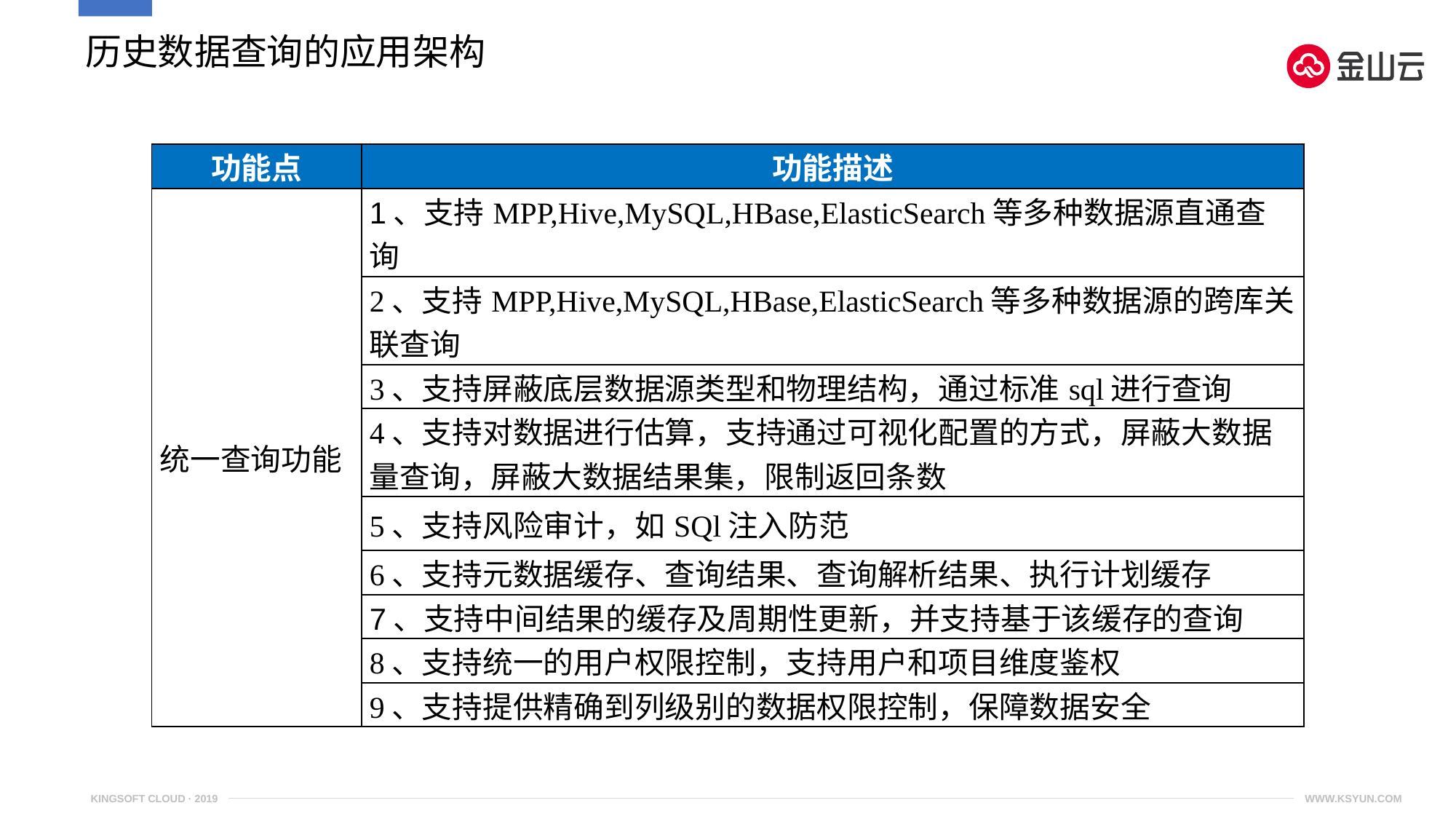

# 历史数据查询的应用架构
| 功能点 | 功能描述 |
| --- | --- |
| 统一查询功能 | 1、支持MPP,Hive,MySQL,HBase,ElasticSearch等多种数据源直通查询 |
|  | 2、支持MPP,Hive,MySQL,HBase,ElasticSearch等多种数据源的跨库关联查询 |
|  | 3、支持屏蔽底层数据源类型和物理结构，通过标准sql进行查询 |
|  | 4、支持对数据进行估算，支持通过可视化配置的方式，屏蔽大数据量查询，屏蔽大数据结果集，限制返回条数 |
|  | 5、支持风险审计，如SQl注入防范 |
|  | 6、支持元数据缓存、查询结果、查询解析结果、执行计划缓存 |
|  | 7、支持中间结果的缓存及周期性更新，并支持基于该缓存的查询 |
|  | 8、支持统一的用户权限控制，支持用户和项目维度鉴权 |
|  | 9、支持提供精确到列级别的数据权限控制，保障数据安全 |